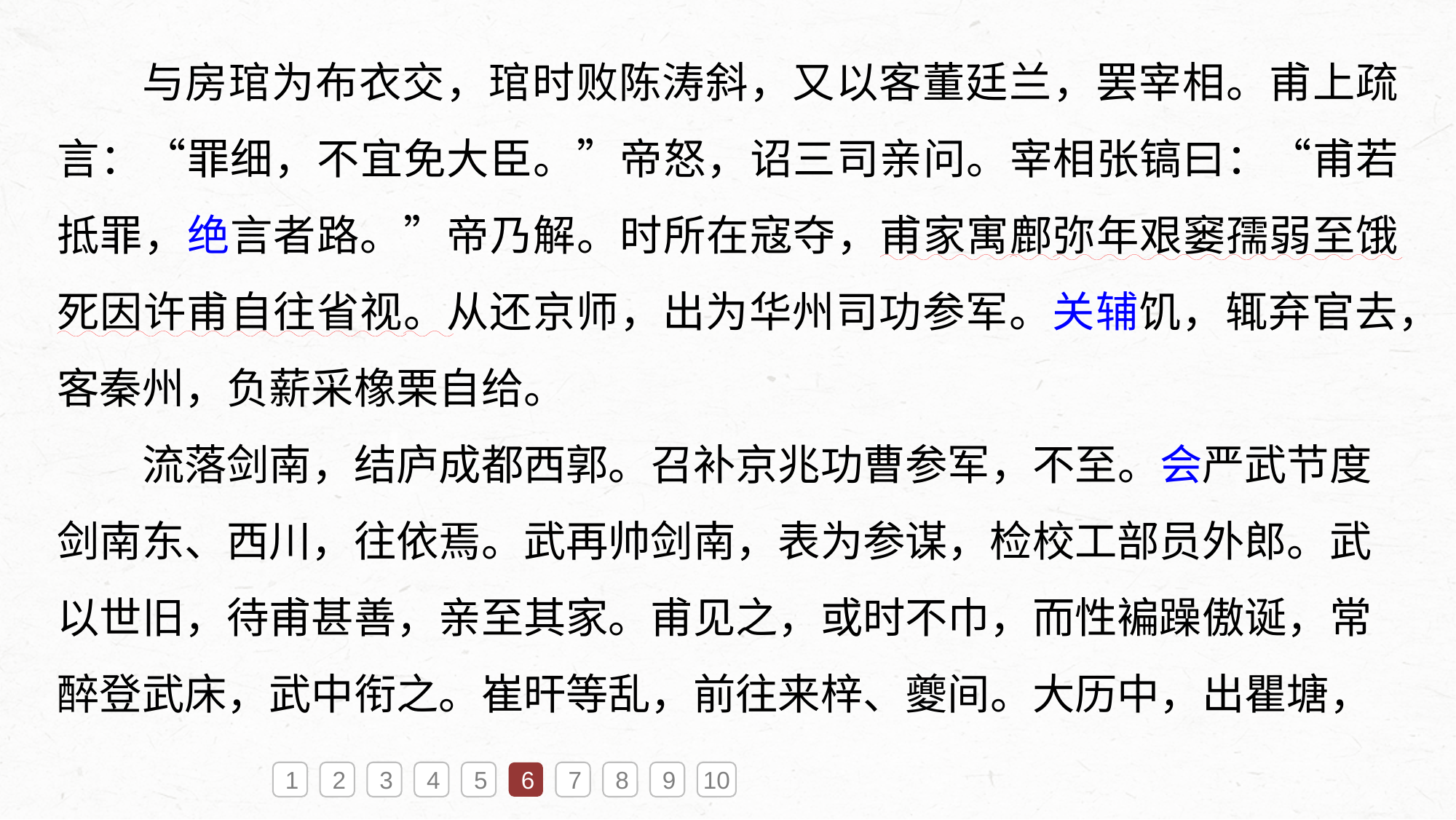

与房琯为布衣交，琯时败陈涛斜，又以客董廷兰，罢宰相。甫上疏言：“罪细，不宜免大臣。”帝怒，诏三司亲问。宰相张镐曰：“甫若抵罪，绝言者路。”帝乃解。时所在寇夺，甫家寓鄜弥年艰窭孺弱至饿死因许甫自往省视。从还京师，出为华州司功参军。关辅饥，辄弃官去，客秦州，负薪采橡栗自给。
流落剑南，结庐成都西郭。召补京兆功曹参军，不至。会严武节度剑南东、西川，往依焉。武再帅剑南，表为参谋，检校工部员外郎。武以世旧，待甫甚善，亲至其家。甫见之，或时不巾，而性褊躁傲诞，常醉登武床，武中衔之。崔旰等乱，前往来梓、夔间。大历中，出瞿塘，
1
2
3
4
5
6
7
8
9
10